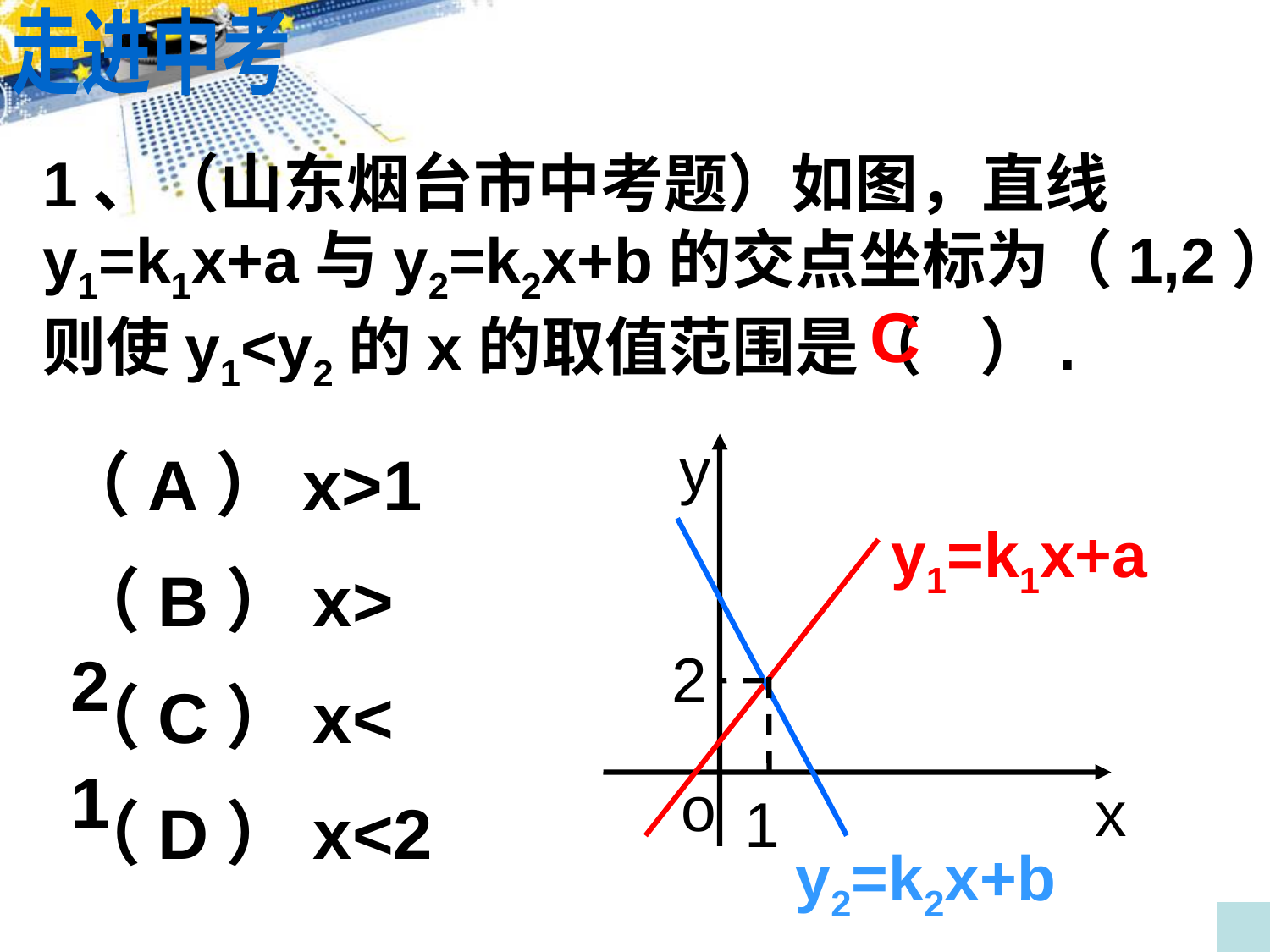

走进中考
1、（山东烟台市中考题）如图，直线y1=k1x+a与y2=k2x+b的交点坐标为（1,2），则使y1<y2的x的取值范围是（    ）.
C
y

y1=k1x+a

2

o
x

1
y2=k2x+b
（A）x>1
（B）x>2
（C）x<1
（D）x<2